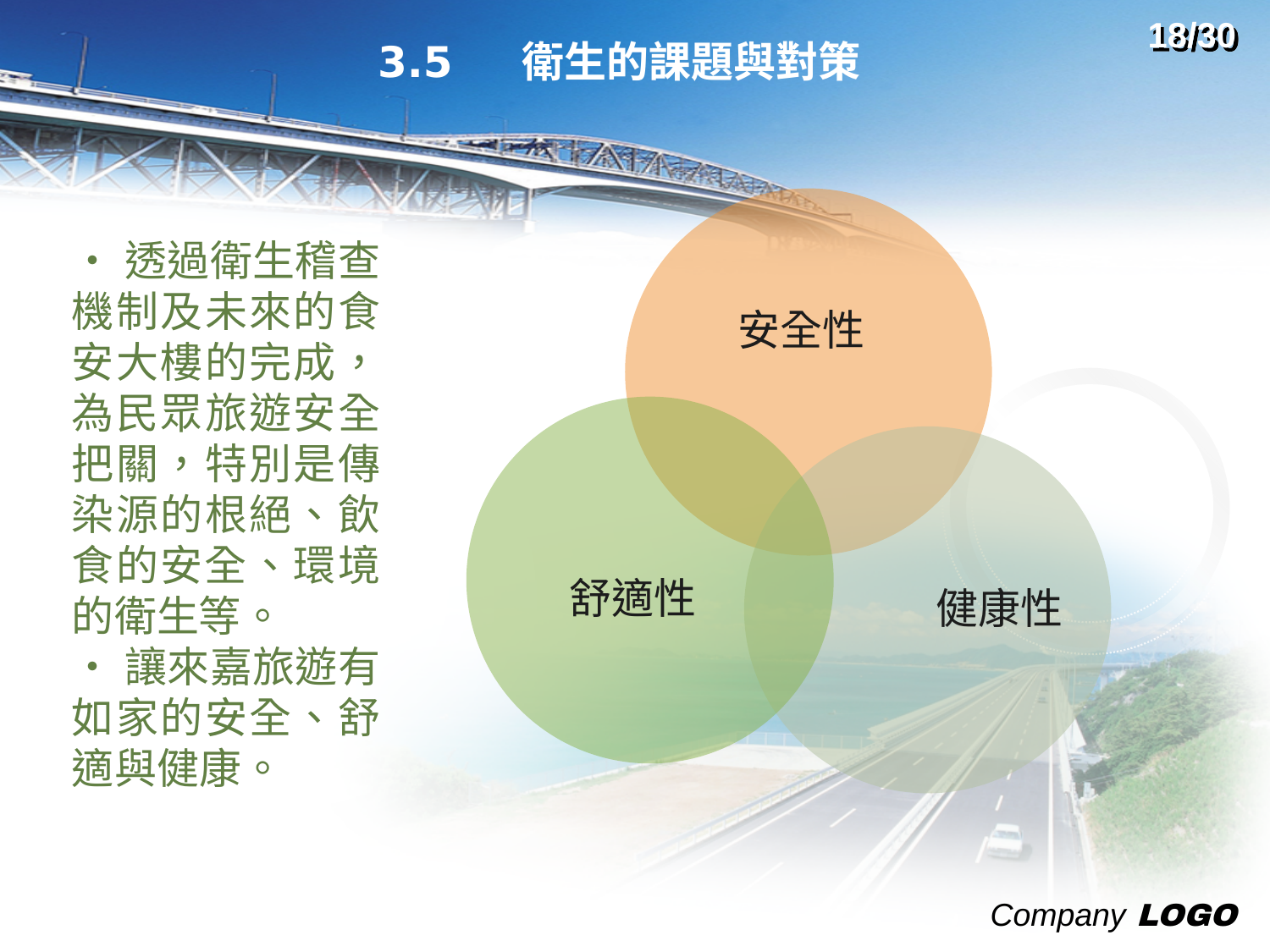

18/30
# 3.5    衛生的課題與對策

‧透過衛生稽查機制及未來的食安大樓的完成，為民眾旅遊安全把關，特別是傳染源的根絕、飲食的安全、環境的衛生等。
‧讓來嘉旅遊有如家的安全、舒適與健康。
安全性

舒適性
健康性